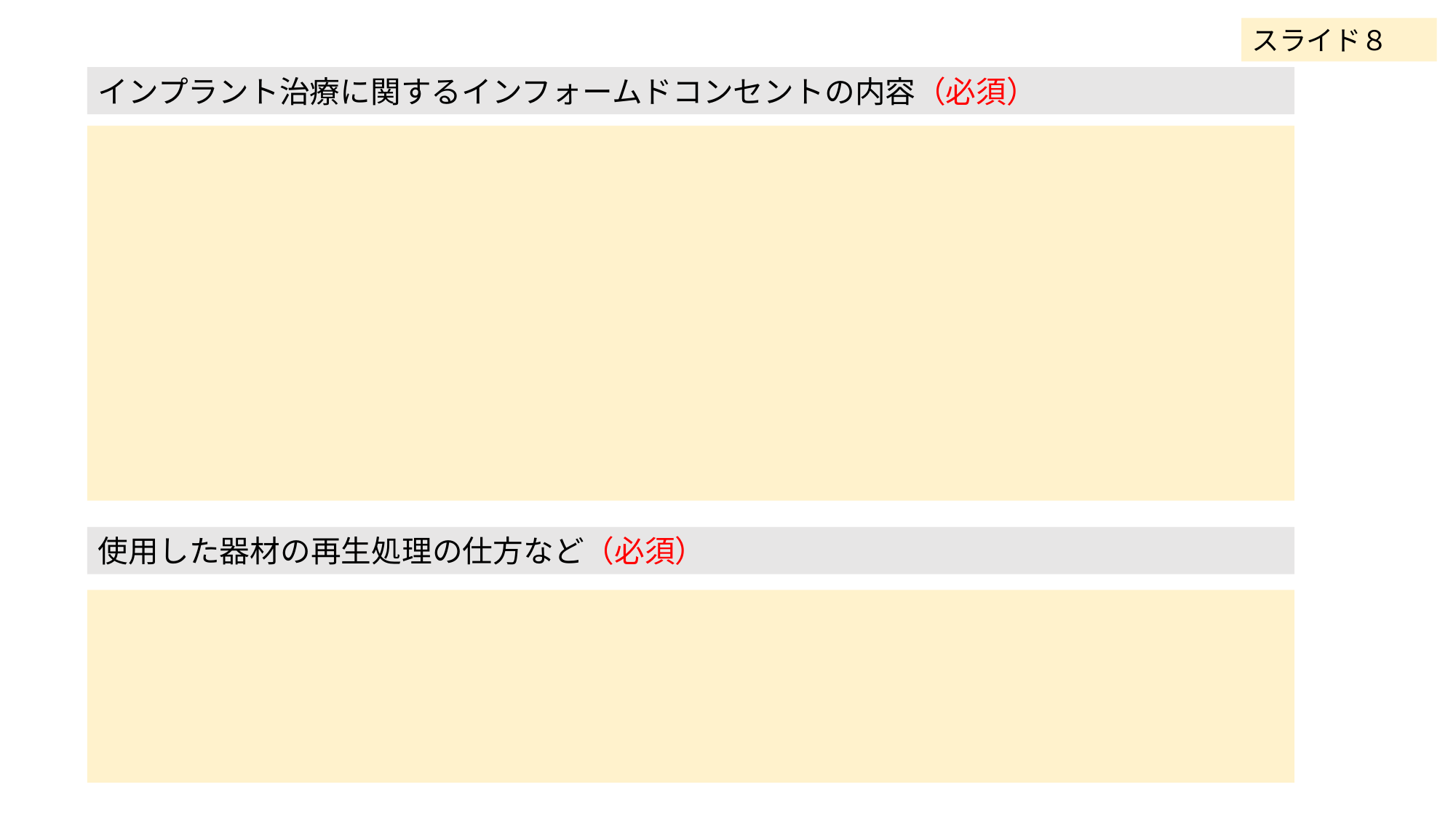

スライド８
インプラント治療に関するインフォームドコンセントの内容（必須）

使用した器材の再生処理の仕方など（必須）